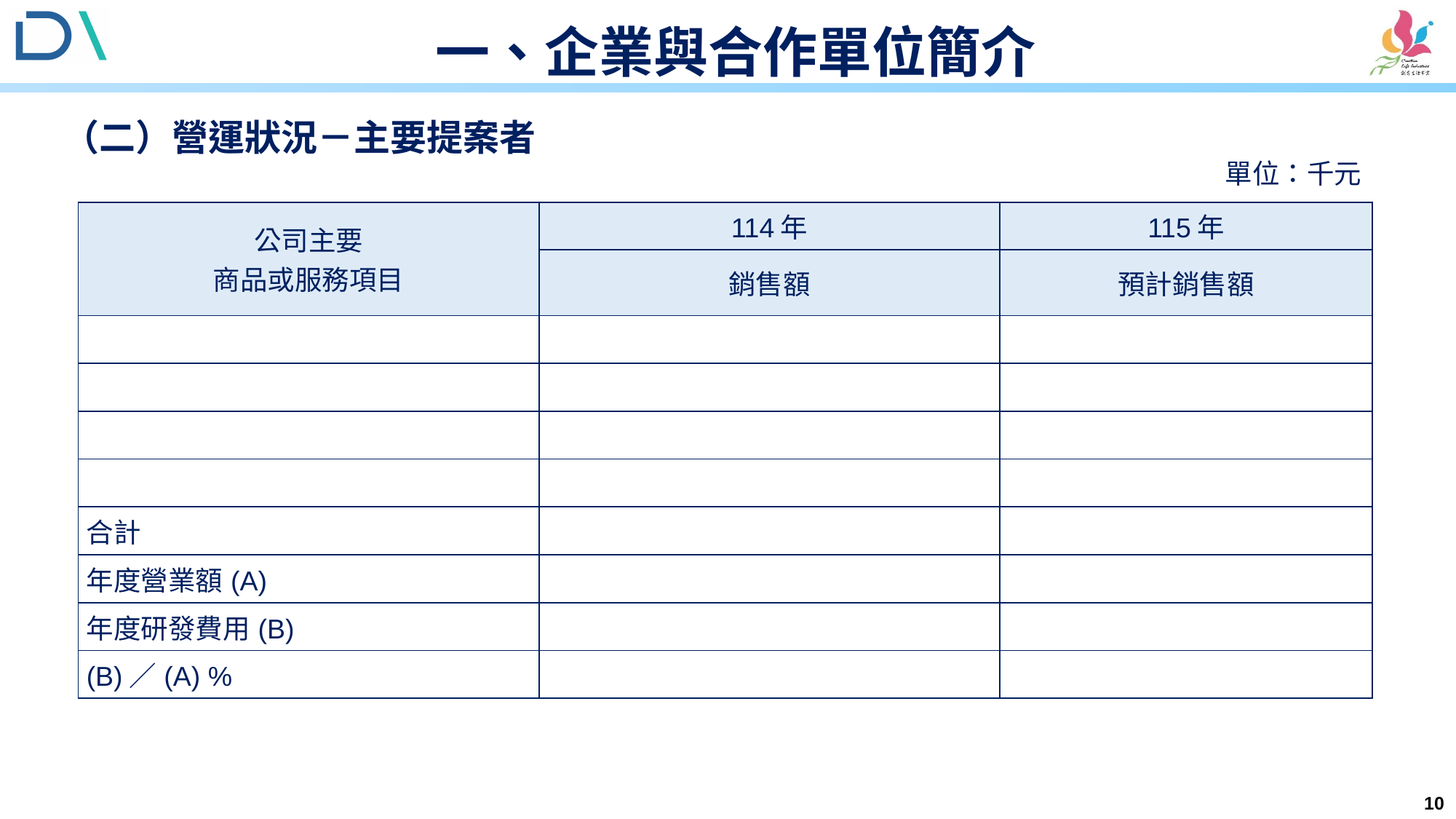

# 一、企業與合作單位簡介

（二）營運狀況－主要提案者
單位：千元
| 公司主要 商品或服務項目 | 114年 | 115年 |
| --- | --- | --- |
|  | 銷售額 | 預計銷售額 |
|  |  |  |
|  |  |  |
|  |  |  |
|  |  |  |
| 合計 |  |  |
| 年度營業額(A) |  |  |
| 年度研發費用(B) |  |  |
| (B)／(A) % |  |  |
10